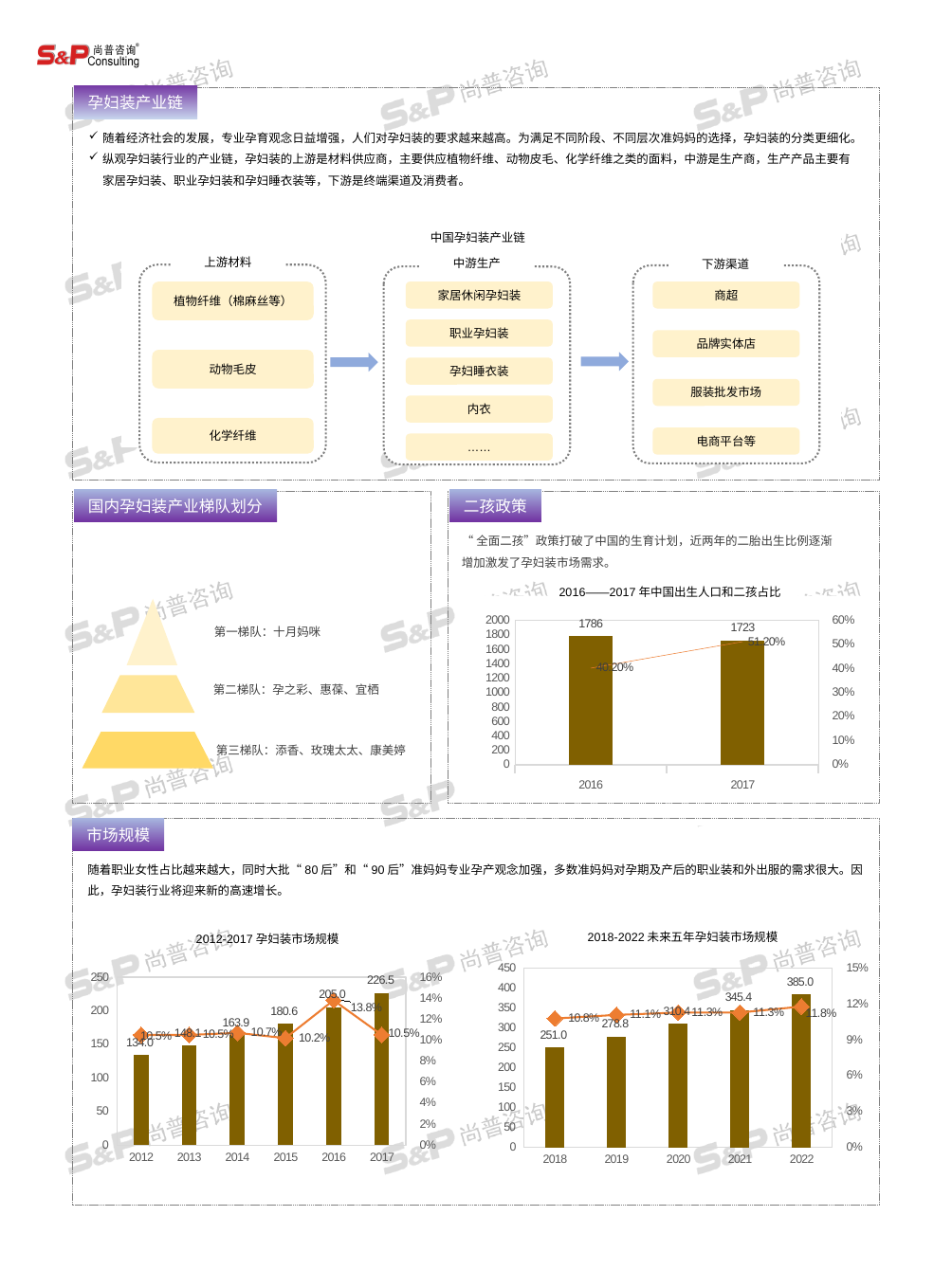

孕妇装产业链
随着经济社会的发展，专业孕育观念日益增强，人们对孕妇装的要求越来越高。为满足不同阶段、不同层次准妈妈的选择，孕妇装的分类更细化。
纵观孕妇装行业的产业链，孕妇装的上游是材料供应商，主要供应植物纤维、动物皮毛、化学纤维之类的面料，中游是生产商，生产产品主要有家居孕妇装、职业孕妇装和孕妇睡衣装等，下游是终端渠道及消费者。

上游材料
中游生产
下游渠道

植物纤维（棉麻丝等）
家居休闲孕妇装
商超
职业孕妇装
品牌实体店
动物毛皮

孕妇睡衣装
服装批发市场
内衣
化学纤维
电商平台等
……
中国孕妇装产业链

二孩政策
国内孕妇装产业梯队划分
“全面二孩”政策打破了中国的生育计划，近两年的二胎出生比例逐渐增加激发了孕妇装市场需求。
2016——2017年中国出生人口和二孩占比

### Chart

| Category |  |  |
|---|---|---|
| 2016 | 1786.0 | 0.402 |
| 2017 | 1723.0 | 0.512 |
第一梯队：十月妈咪

第二梯队：孕之彩、惠葆、宜栖

第三梯队：添香、玫瑰太太、康美婷

市场规模
随着职业女性占比越来越大，同时大批“80后”和“90后”准妈妈专业孕产观念加强，多数准妈妈对孕期及产后的职业装和外出服的需求很大。因此，孕妇装行业将迎来新的高速增长。
2012-2017孕妇装市场规模
2018-2022未来五年孕妇装市场规模

### Chart

| Category | 系列 1 | 系列 2 |
|---|---|---|
| 2018 | 250.98970000000003 | 0.108 |
| 2019 | 278.84955670000005 | 0.111 |
| 2020 | 310.35955660710005 | 0.113 |
| 2021 | 345.4301865037024 | 0.113 |
| 2022 | 385.0 | 0.118 |

### Chart

| Category | 系列 1 | 系列 2 |
|---|---|---|
| 2012 | 134.0 | 0.105 |
| 2013 | 148.07 | 0.105 |
| 2014 | 163.91349 | 0.107 |
| 2015 | 180.63266598 | 0.102 |
| 2016 | 205.0 | 0.138 |
| 2017 | 226.525 | 0.105 |